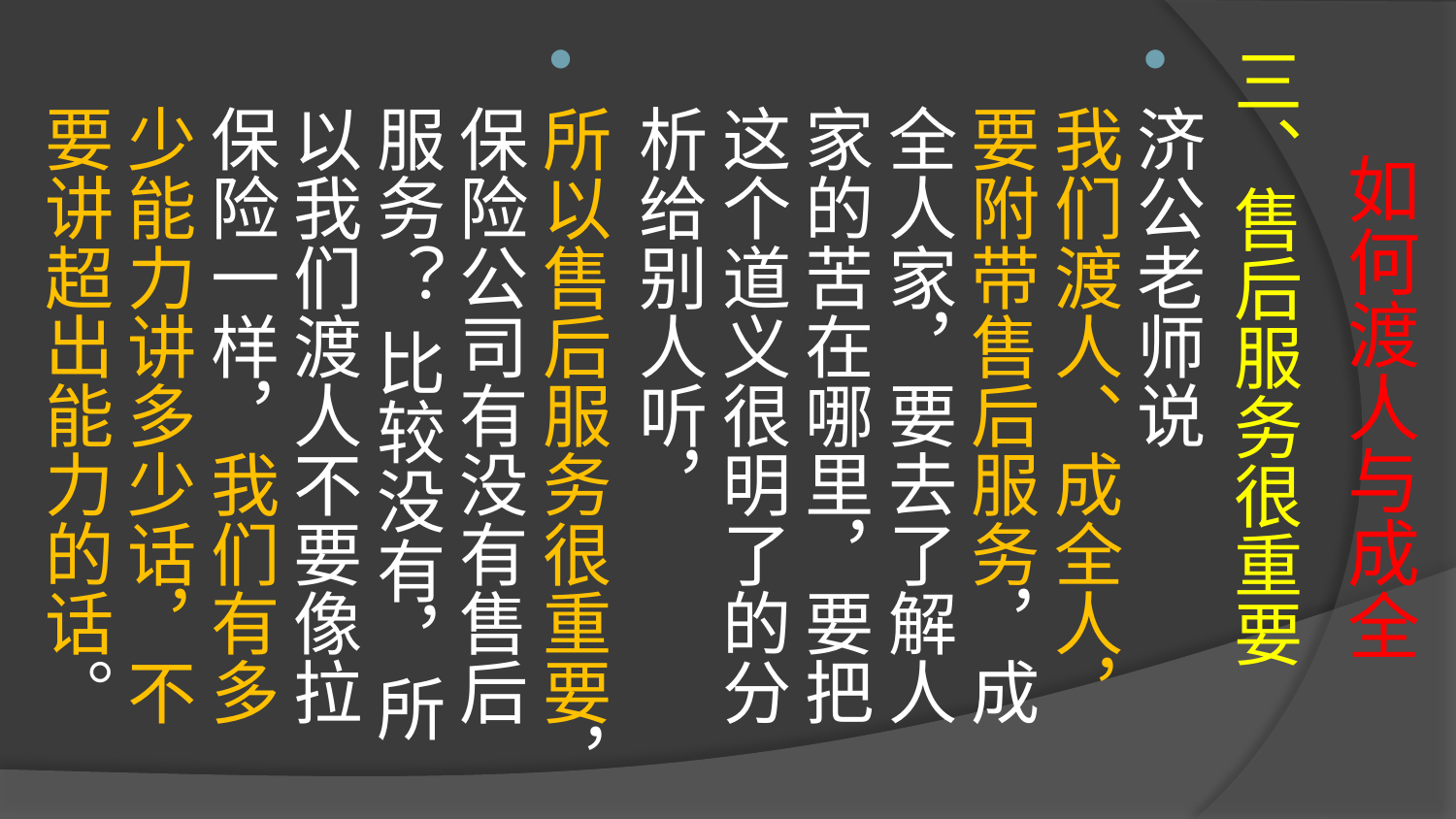

# 如何渡人与成全
三、售后服务很重要
济公老师说
我们渡人、成全人，要附带售后服务，成全人家，要去了解人家的苦在哪里，要把这个道义很明了的分析给别人听，
所以售后服务很重要，保险公司有没有售后服务？ 比较没有，所以我们渡人不要像拉保险一样，我们有多少能力讲多少话，不要讲超出能力的话。